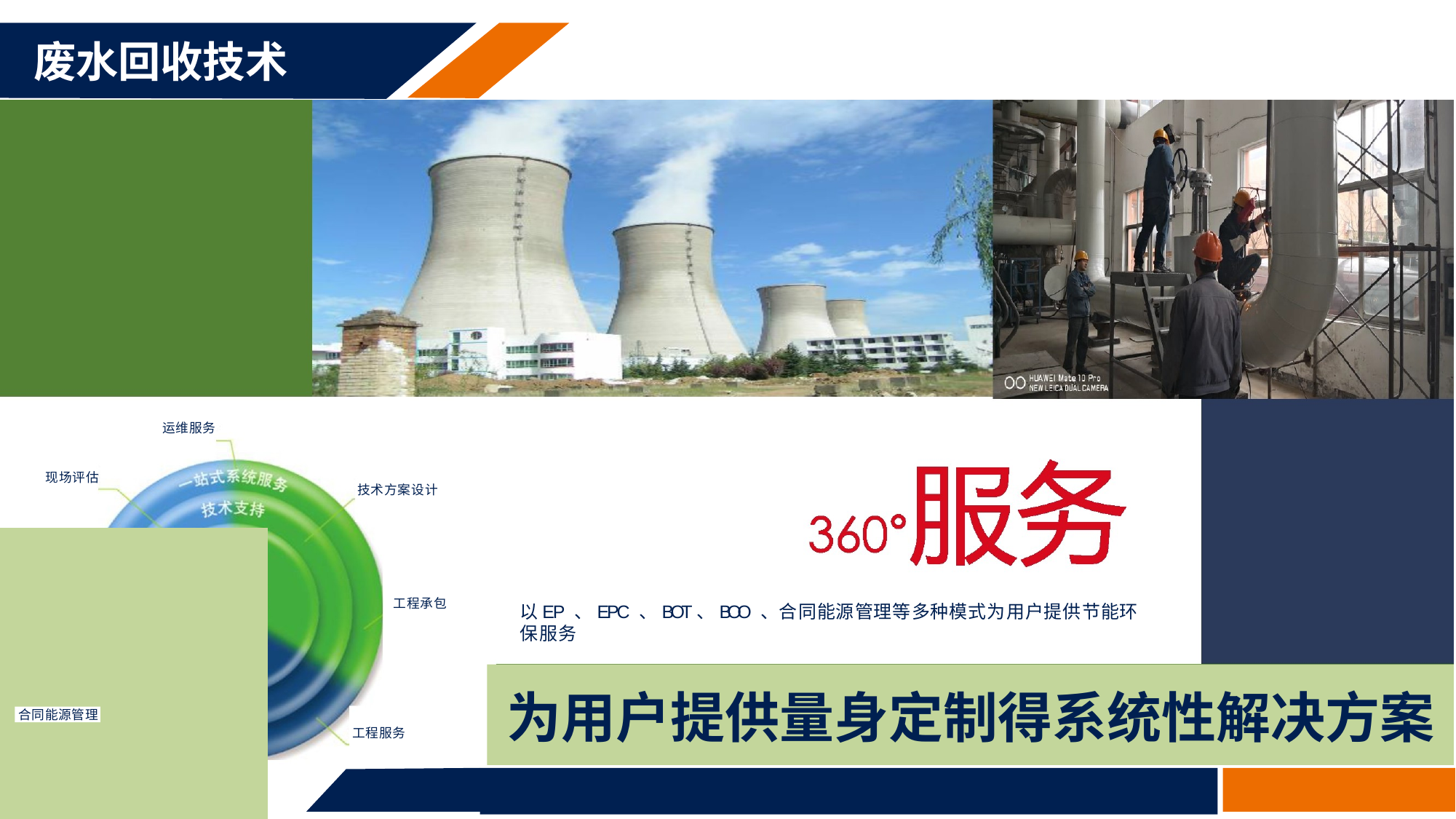

废水回收技术

运维服务
现场评估
技术方案设计

役资建设
工程承包
以EP 、EPC 、BOT、BOO 、合同能源管理等多种模式为用户提供节能环保服务

为用户提供量身定制得系统性解决方案
合同能源管理
工程服务